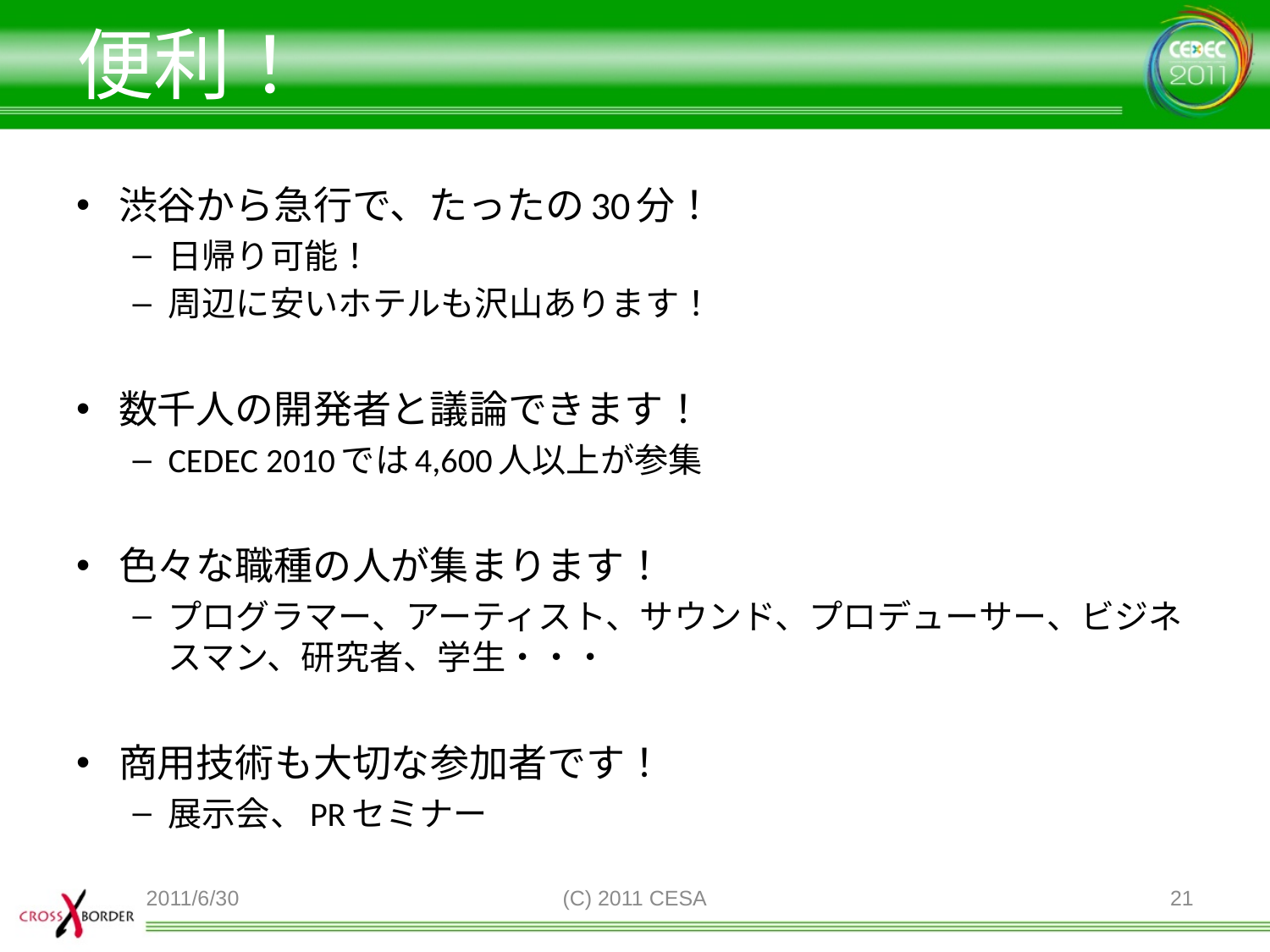

# 便利！
渋谷から急行で、たったの30分！
日帰り可能！
周辺に安いホテルも沢山あります！

数千人の開発者と議論できます！
CEDEC 2010では4,600人以上が参集

色々な職種の人が集まります！
プログラマー、アーティスト、サウンド、プロデューサー、ビジネスマン、研究者、学生・・・

商用技術も大切な参加者です！
展示会、PRセミナー
2011/6/30
(C) 2011 CESA
21